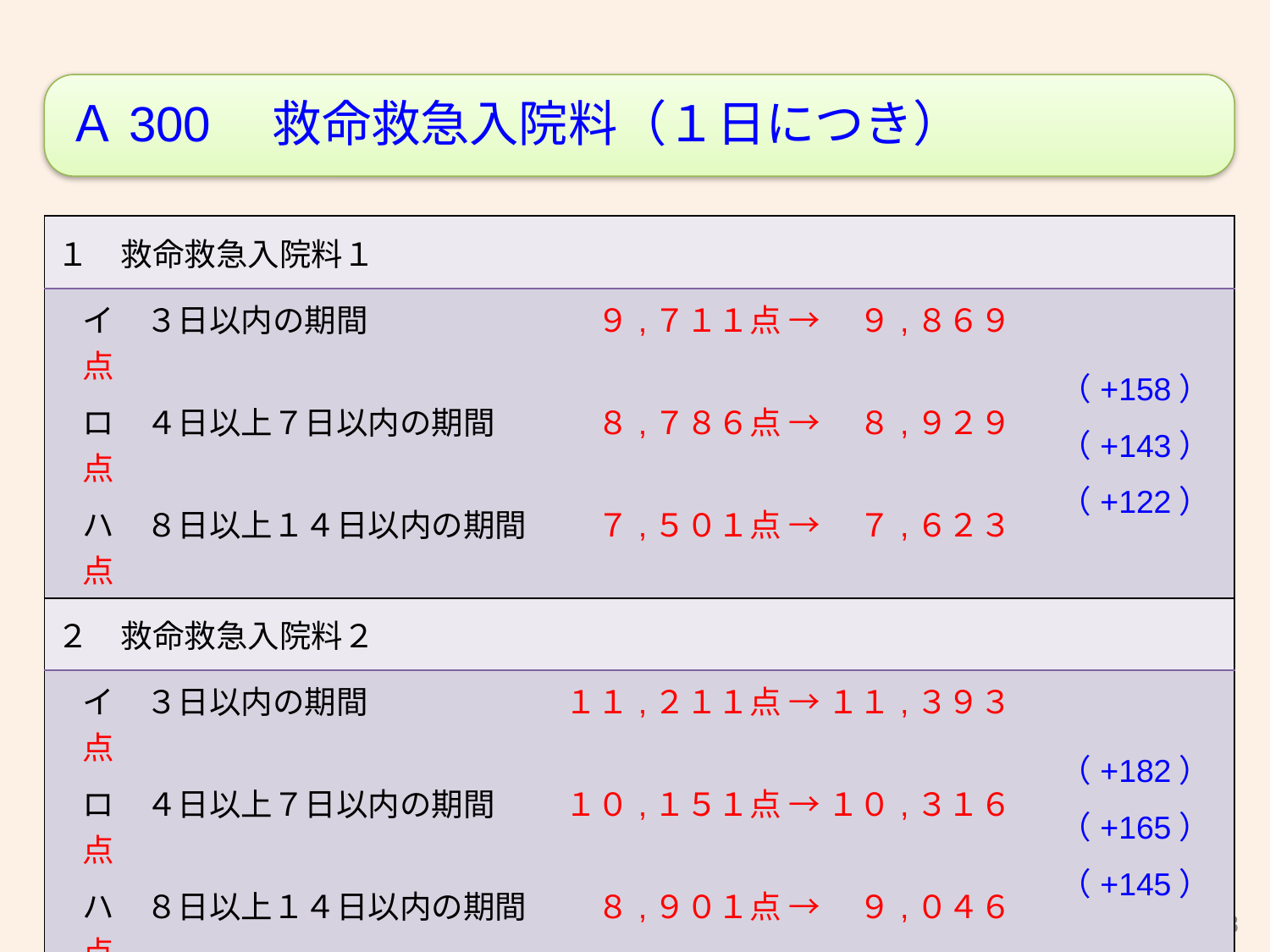

Ａ300　救命救急入院料（１日につき）

※（　）内は消費税率８％への引き上げ対応分
| １　救命救急入院料１ |  |
| --- | --- |
| イ　３日以内の期間　　　　　　 　９,７１１点 → 　９,８６９点 ロ　４日以上７日以内の期間　　 　８,７８６点 → 　８,９２９点 ハ　８日以上１４日以内の期間　 　７,５０１点 → 　７,６２３点 | （+158） （+143） （+122） |
| ２　救命救急入院料２ |  |
| イ　３日以内の期間　　　　　　 １１,２１１点 → １１,３９３点 ロ　４日以上７日以内の期間　　 １０,１５１点 → １０,３１６点 ハ　８日以上１４日以内の期間　 　８,９０１点 → 　９,０４６点 | （+182） （+165） （+145） |
58